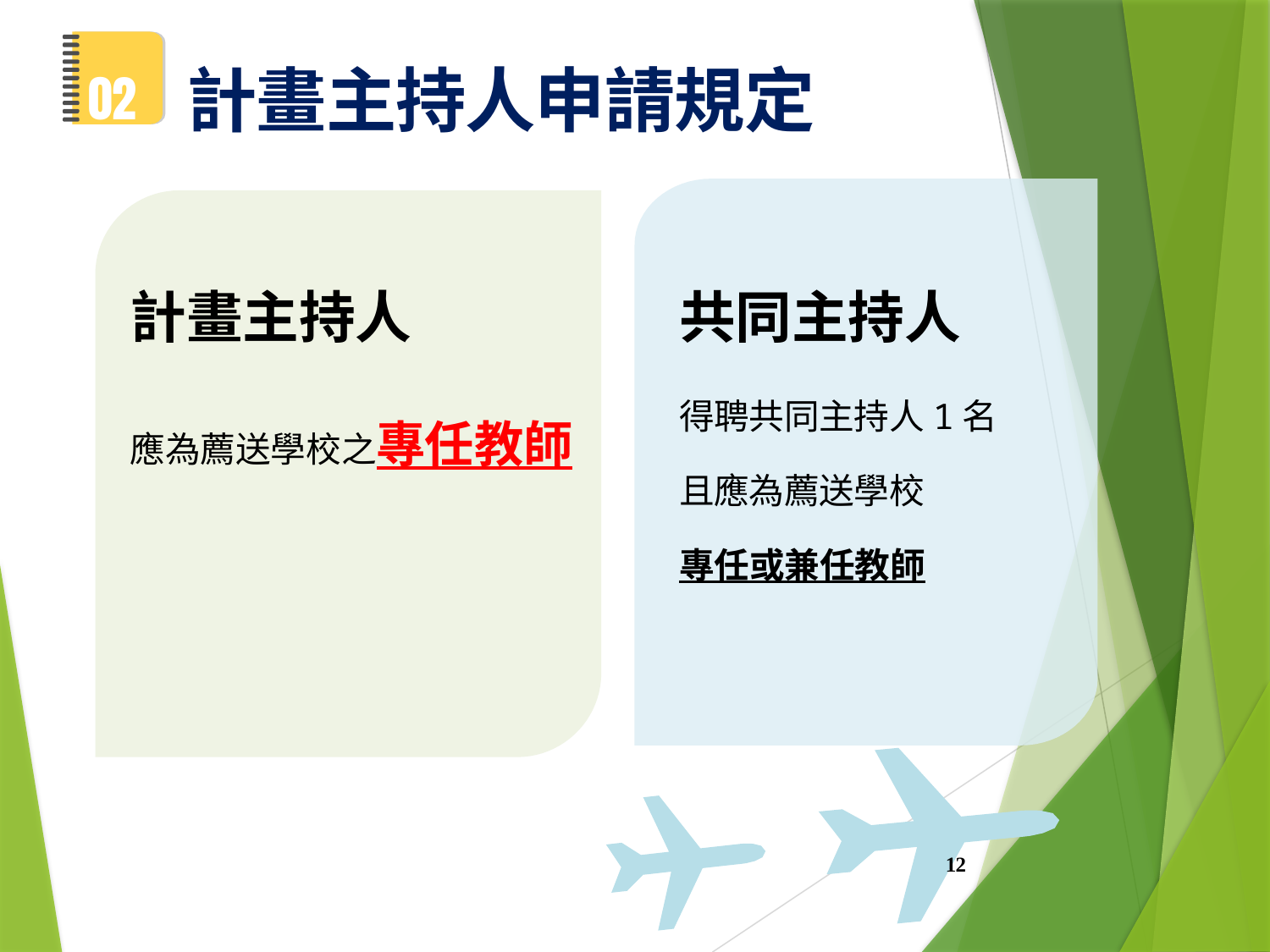

# 02	計畫主持人申請規定

計畫主持人
應為薦送學校之專任教師
共同主持人
得聘共同主持人1名
且應為薦送學校
專任或兼任教師

12